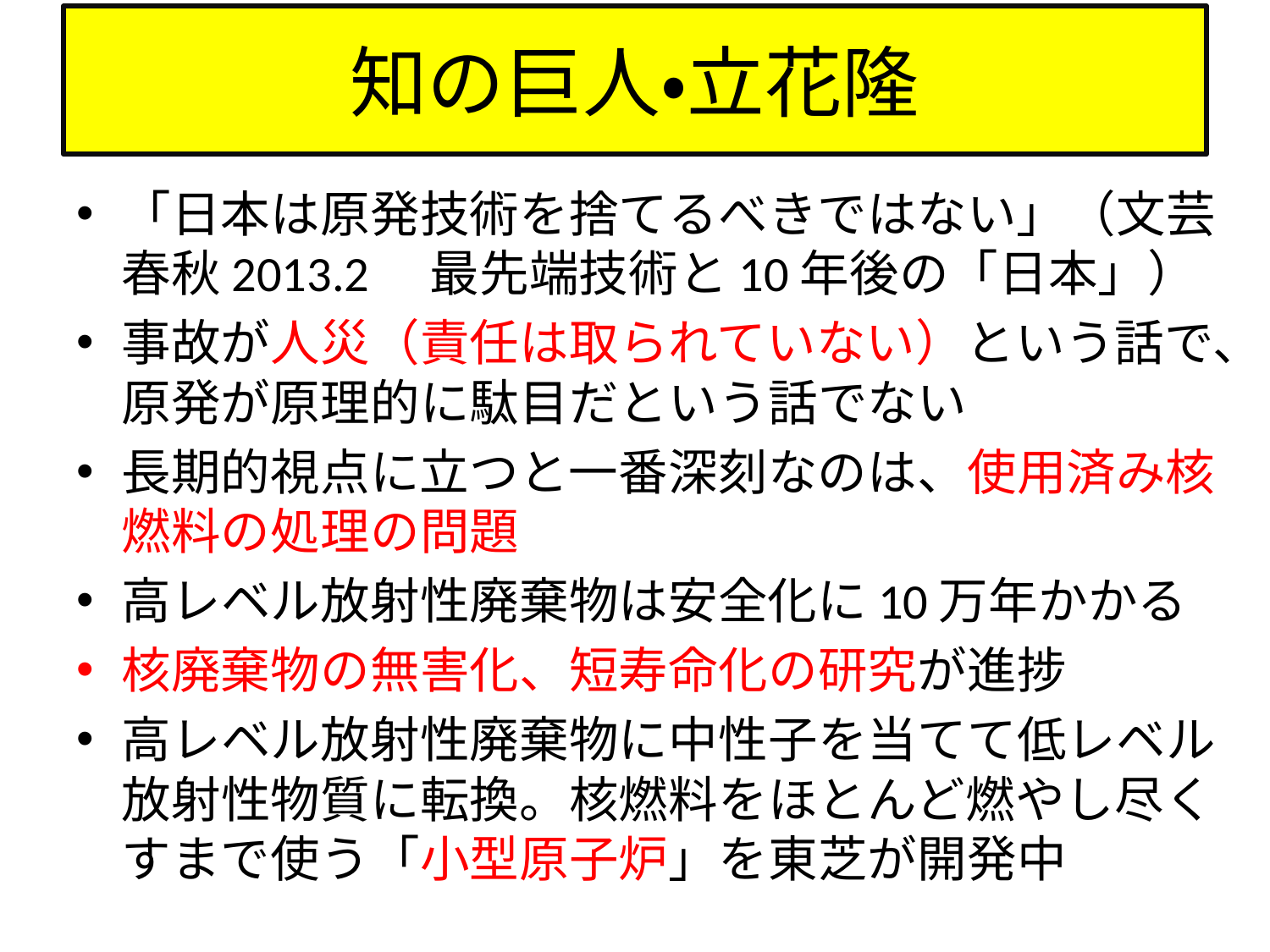

# 知の巨人・立花隆
「日本は原発技術を捨てるべきではない」（文芸春秋2013.2　最先端技術と10年後の「日本」）
事故が人災（責任は取られていない）という話で、原発が原理的に駄目だという話でない
長期的視点に立つと一番深刻なのは、使用済み核燃料の処理の問題
高レベル放射性廃棄物は安全化に10万年かかる
核廃棄物の無害化、短寿命化の研究が進捗
高レベル放射性廃棄物に中性子を当てて低レベル放射性物質に転換。核燃料をほとんど燃やし尽くすまで使う「小型原子炉」を東芝が開発中